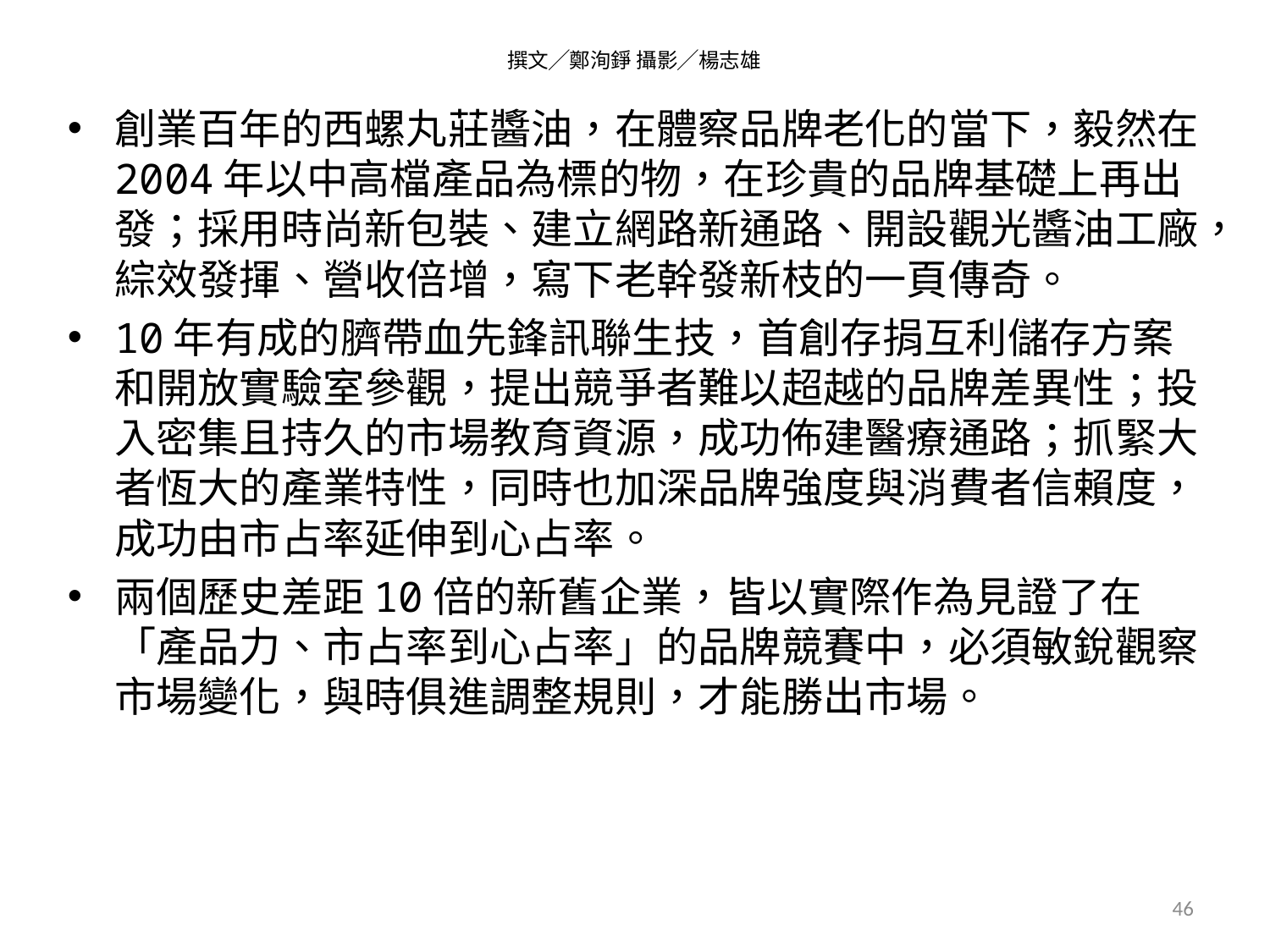

撰文╱鄭洵錚 攝影╱楊志雄
創業百年的西螺丸莊醬油，在體察品牌老化的當下，毅然在2004年以中高檔產品為標的物，在珍貴的品牌基礎上再出發；採用時尚新包裝、建立網路新通路、開設觀光醬油工廠，綜效發揮、營收倍增，寫下老幹發新枝的一頁傳奇。
10年有成的臍帶血先鋒訊聯生技，首創存捐互利儲存方案和開放實驗室參觀，提出競爭者難以超越的品牌差異性；投入密集且持久的市場教育資源，成功佈建醫療通路；抓緊大者恆大的產業特性，同時也加深品牌強度與消費者信賴度，成功由市占率延伸到心占率。
兩個歷史差距10倍的新舊企業，皆以實際作為見證了在「產品力、市占率到心占率」的品牌競賽中，必須敏銳觀察市場變化，與時俱進調整規則，才能勝出市場。

46